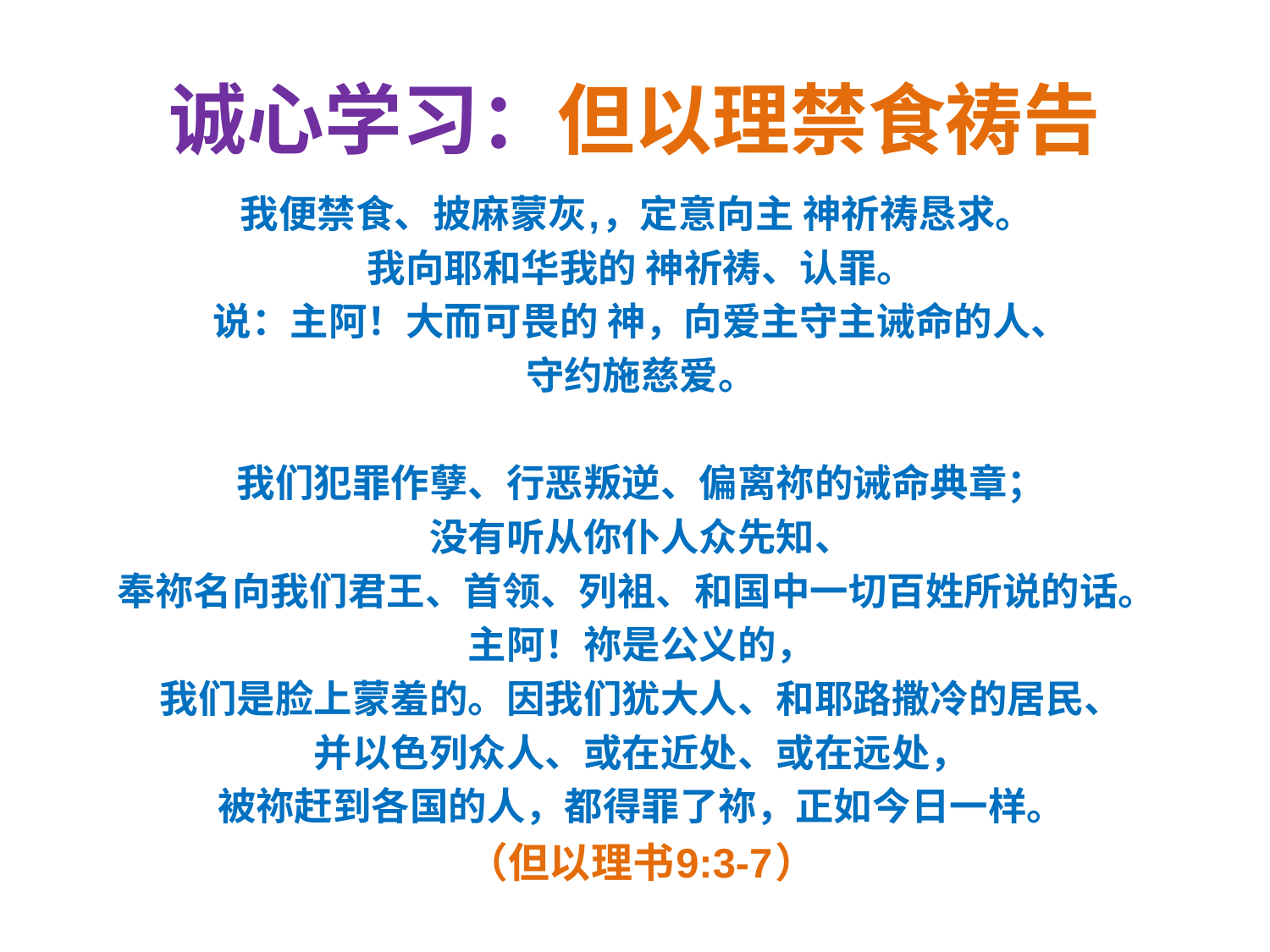

# 诚心学习：但以理禁食祷告
我便禁食、披麻蒙灰,，定意向主 神祈祷恳求。
我向耶和华我的 神祈祷、认罪。
说：主阿！大而可畏的 神，向爱主守主诫命的人、
守约施慈爱。

我们犯罪作孽、行恶叛逆、偏离祢的诫命典章；
没有听从你仆人众先知、
奉祢名向我们君王、首领、列袓、和国中一切百姓所说的话。
主阿！祢是公义的，
我们是脸上蒙羞的。因我们犹大人、和耶路撒冷的居民、
并以色列众人、或在近处、或在远处，
被祢赶到各国的人，都得罪了祢，正如今日一样。
（但以理书9:3-7）